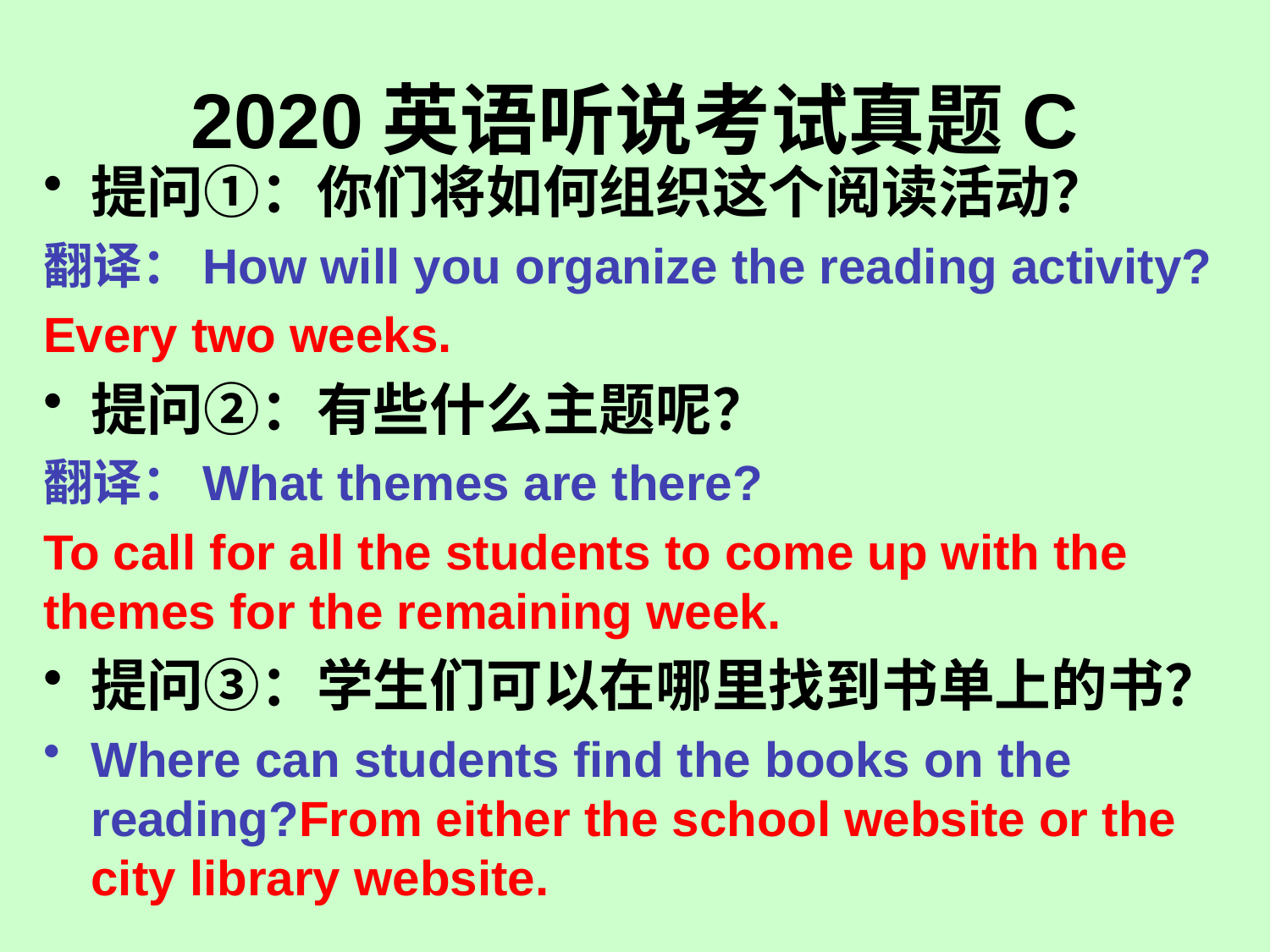

# 2020英语听说考试真题C
提问①：你们将如何组织这个阅读活动？
翻译：How will you organize the reading activity?
Every two weeks.
提问②：有些什么主题呢？
翻译：What themes are there?
To call for all the students to come up with the themes for the remaining week.
提问③：学生们可以在哪里找到书单上的书？
Where can students find the books on the reading?From either the school website or the city library website.